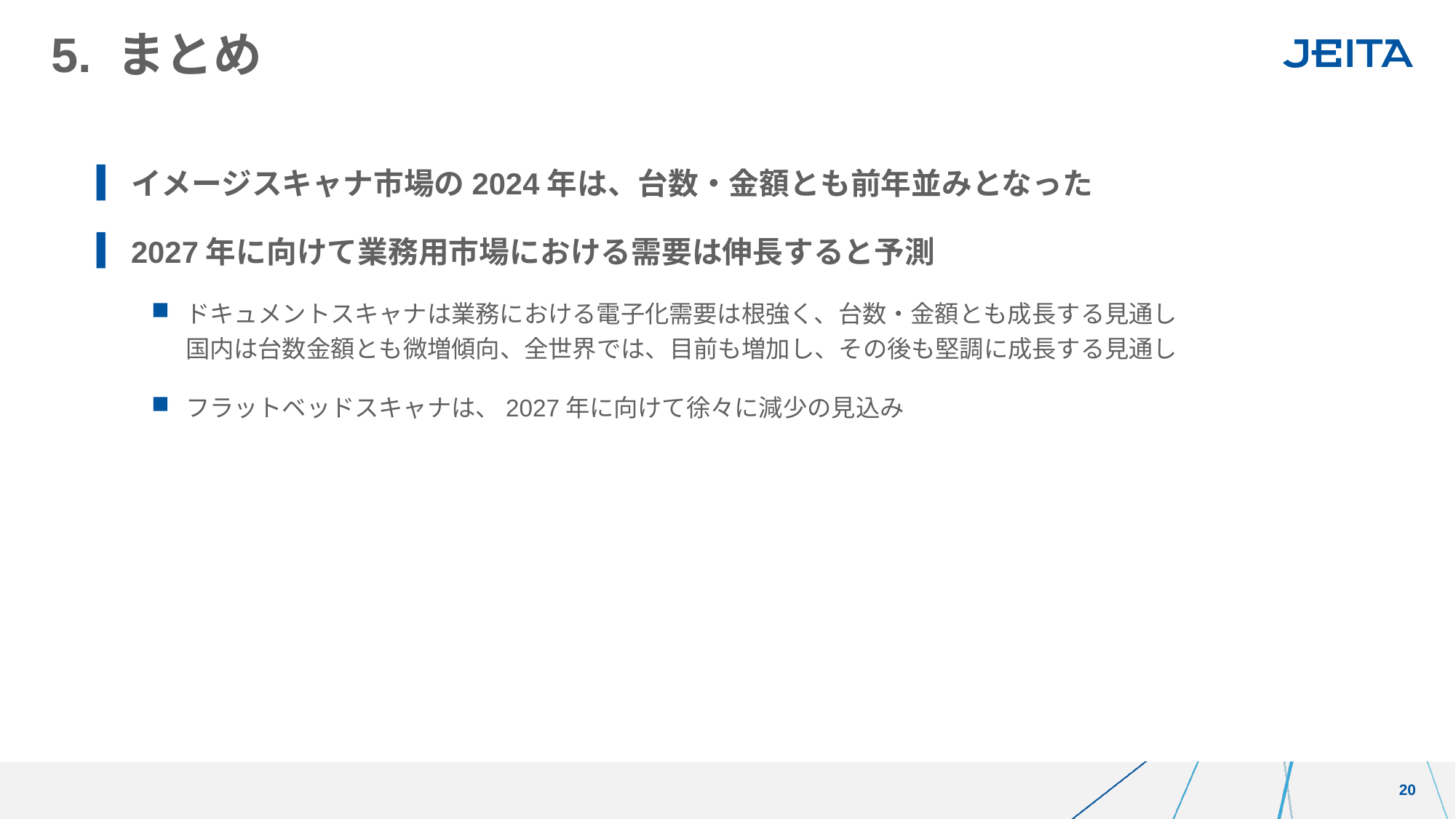

# 5. まとめ
イメージスキャナ市場の2024年は、台数・金額とも前年並みとなった
2027年に向けて業務用市場における需要は伸長すると予測
ドキュメントスキャナは業務における電子化需要は根強く、台数・金額とも成長する見通し
国内は台数金額とも微増傾向、全世界では、目前も増加し、その後も堅調に成長する見通し
フラットベッドスキャナは、2027年に向けて徐々に減少の見込み